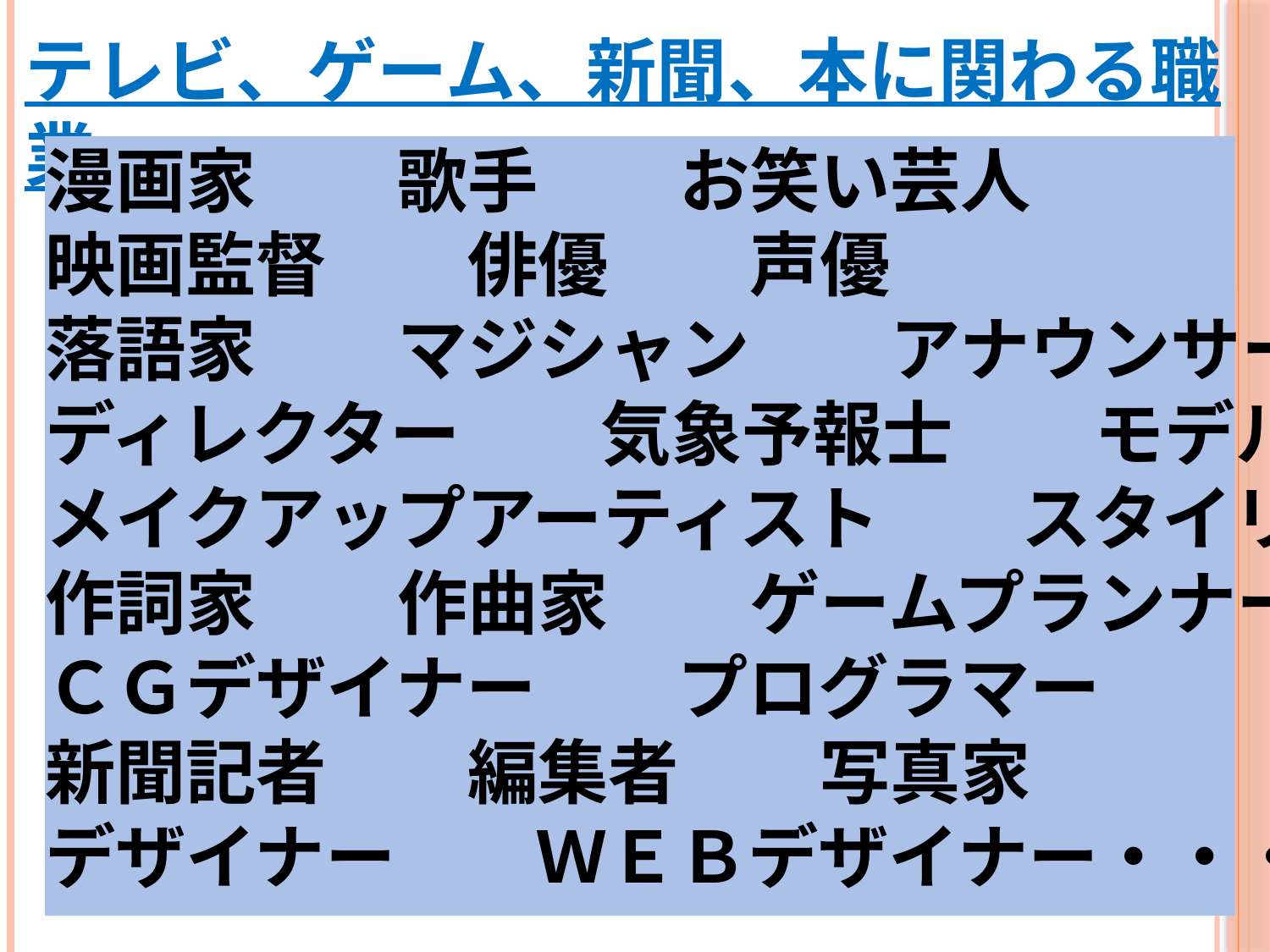

テレビ、ゲーム、新聞、本に関わる職業
漫画家　　歌手　　お笑い芸人
映画監督　　俳優　　声優
落語家　　マジシャン　　アナウンサー
ディレクター　　気象予報士　　モデル
メイクアップアーティスト　　スタイリスト
作詞家　　作曲家　　ゲームプランナー
ＣＧデザイナー　　プログラマー
新聞記者　　編集者　　写真家
デザイナー　　ＷＥＢデザイナー・・・